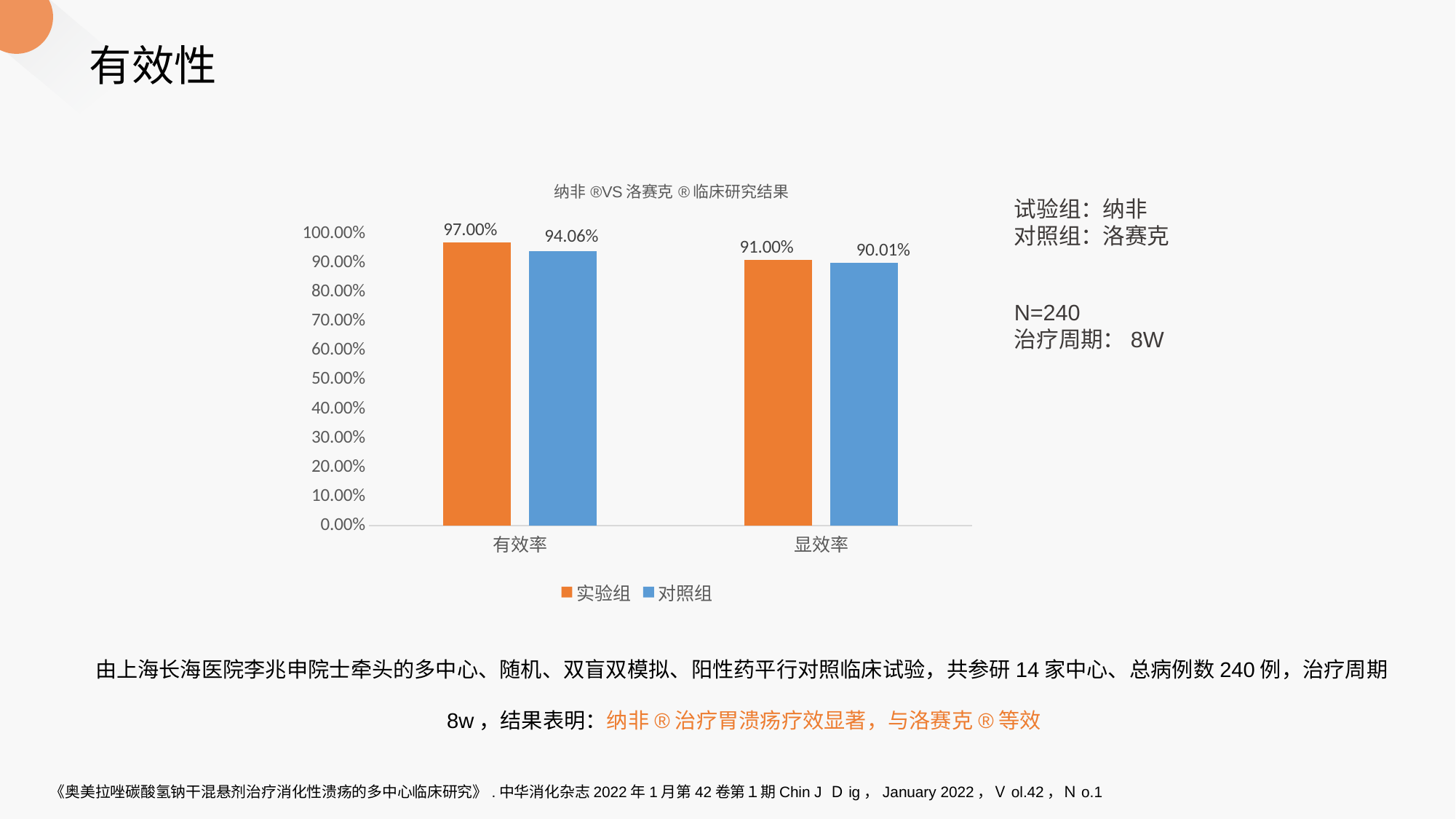

有效性

### Chart: 纳非®VS洛赛克®临床研究结果

| Category | 实验组 | 对照组 |
|---|---|---|
| 有效率 | 0.97 | 0.9406 |
| 显效率 | 0.91 | 0.9001 |
试验组：纳非
对照组：洛赛克
N=240
治疗周期：8W
由上海长海医院李兆申院士牵头的多中心、随机、双盲双模拟、阳性药平行对照临床试验，共参研14家中心、总病例数240例，治疗周期8w，结果表明：纳非®治疗胃溃疡疗效显著，与洛赛克®等效
《奥美拉唑碳酸氢钠干混悬剂治疗消化性溃疡的多中心临床研究》.中华消化杂志2022年1月第42卷第１期Chin J Ｄig，January 2022，Ｖol.42，Ｎo.1